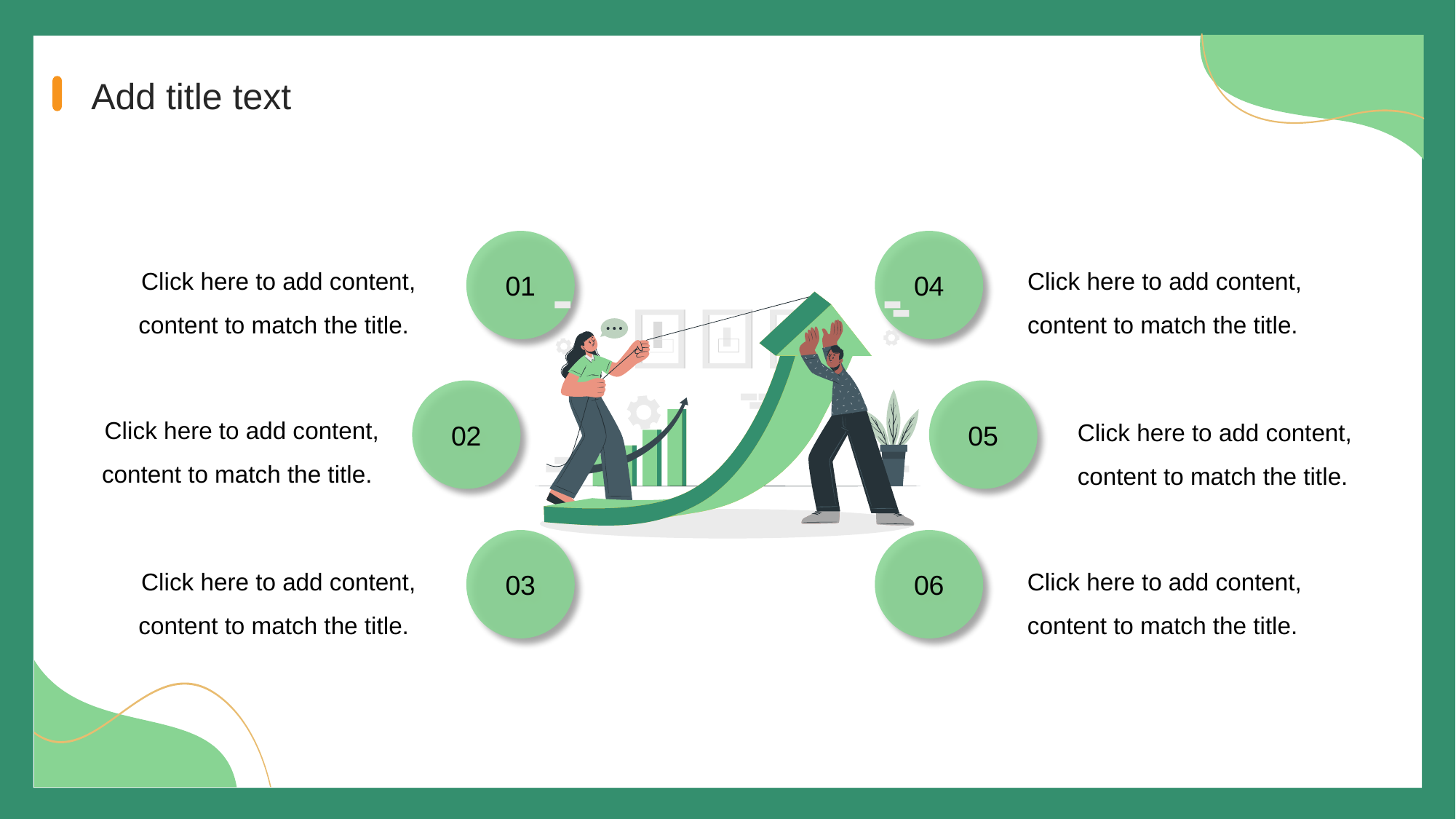

Add title text

Add Subtitle
单击此处输入你的正文， 文字是您思想的提炼请尽量言简意赅的阐述观点,单击此处输入你的正文
Add Subtitle
单击此处输入你的正文， 文字是您思想的提炼请尽量言简意赅的阐述观点,单击此处输入你的正文
Add Subtitle
单击此处输入你的正文， 文字是您思想的提炼请尽量言简意赅的阐述观点,单击此处输入你的正文
Add Subtitle
单击此处输入你的正文， 文字是您思想的提炼请尽量言简意赅的阐述观点,单击此处输入你的正文
Add Subtitle
单击此处输入你的正文， 文字是您思想的提炼请尽量言简意赅的阐述观点,单击此处输入你的正文
Add Subtitle
单击此处输入你的正文， 文字是您思想的提炼请尽量言简意赅的阐述观点,单击此处输入你的正文
01
04
02
05
03
06
Click here to add content, content to match the title.
Click here to add content, content to match the title.

Click here to add content, content to match the title.
Click here to add content, content to match the title.
Click here to add content, content to match the title.
Click here to add content, content to match the title.